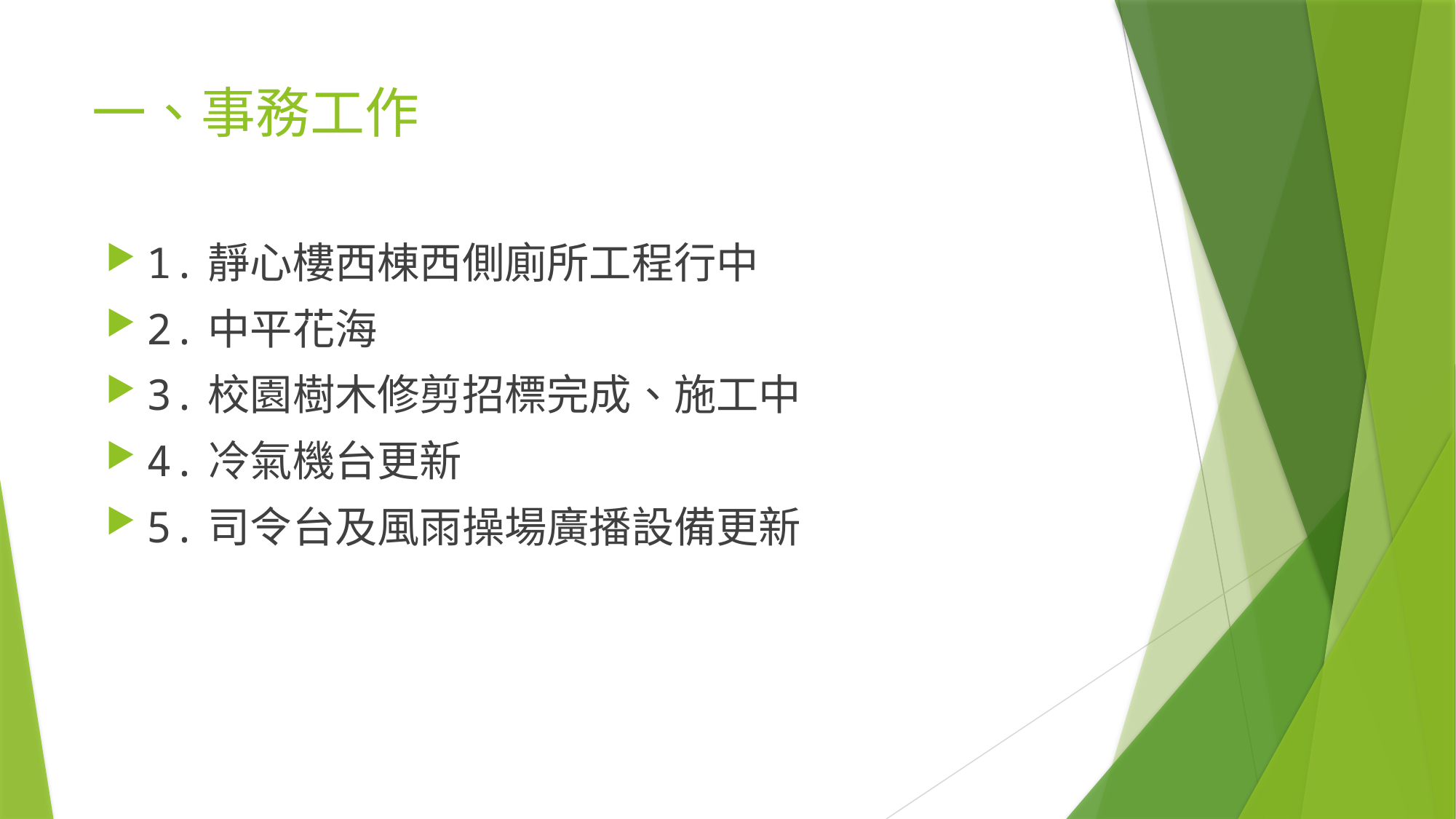

# 一、事務工作
1.靜心樓西棟西側廁所工程行中
2.中平花海
3.校園樹木修剪招標完成、施工中
4.冷氣機台更新
5.司令台及風雨操場廣播設備更新